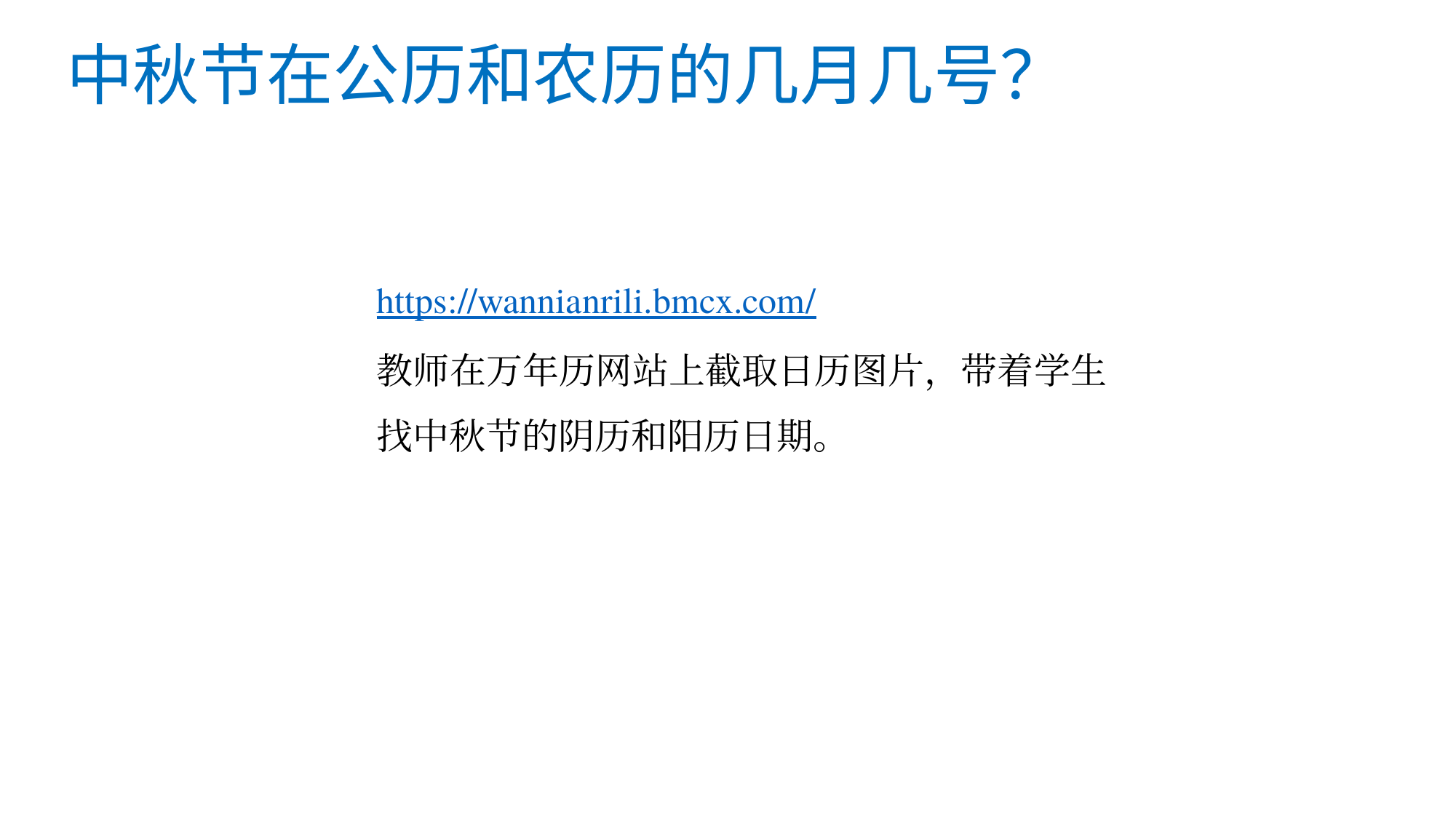

# 中秋节在公历和农历的几月几号？
https://wannianrili.bmcx.com/
教师在万年历网站上截取日历图片，带着学生找中秋节的阴历和阳历日期。